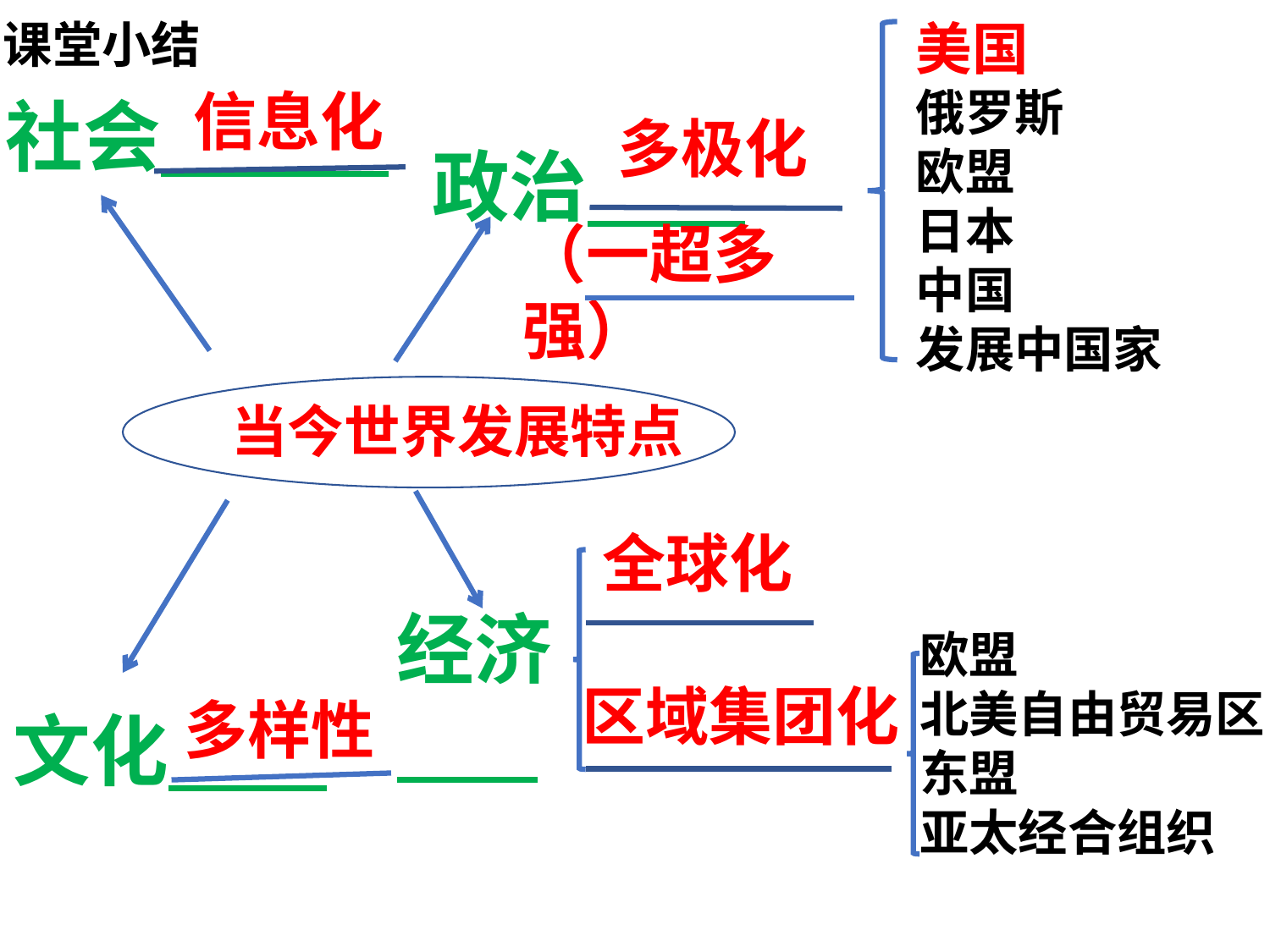

美国
俄罗斯
欧盟
日本
中国
发展中国家
课堂小结

信息化
社会
多极化
政治
（一超多强）

当今世界发展特点
全球化

经济
欧盟
北美自由贸易区
东盟
亚太经合组织

区域集团化
多样性
文化